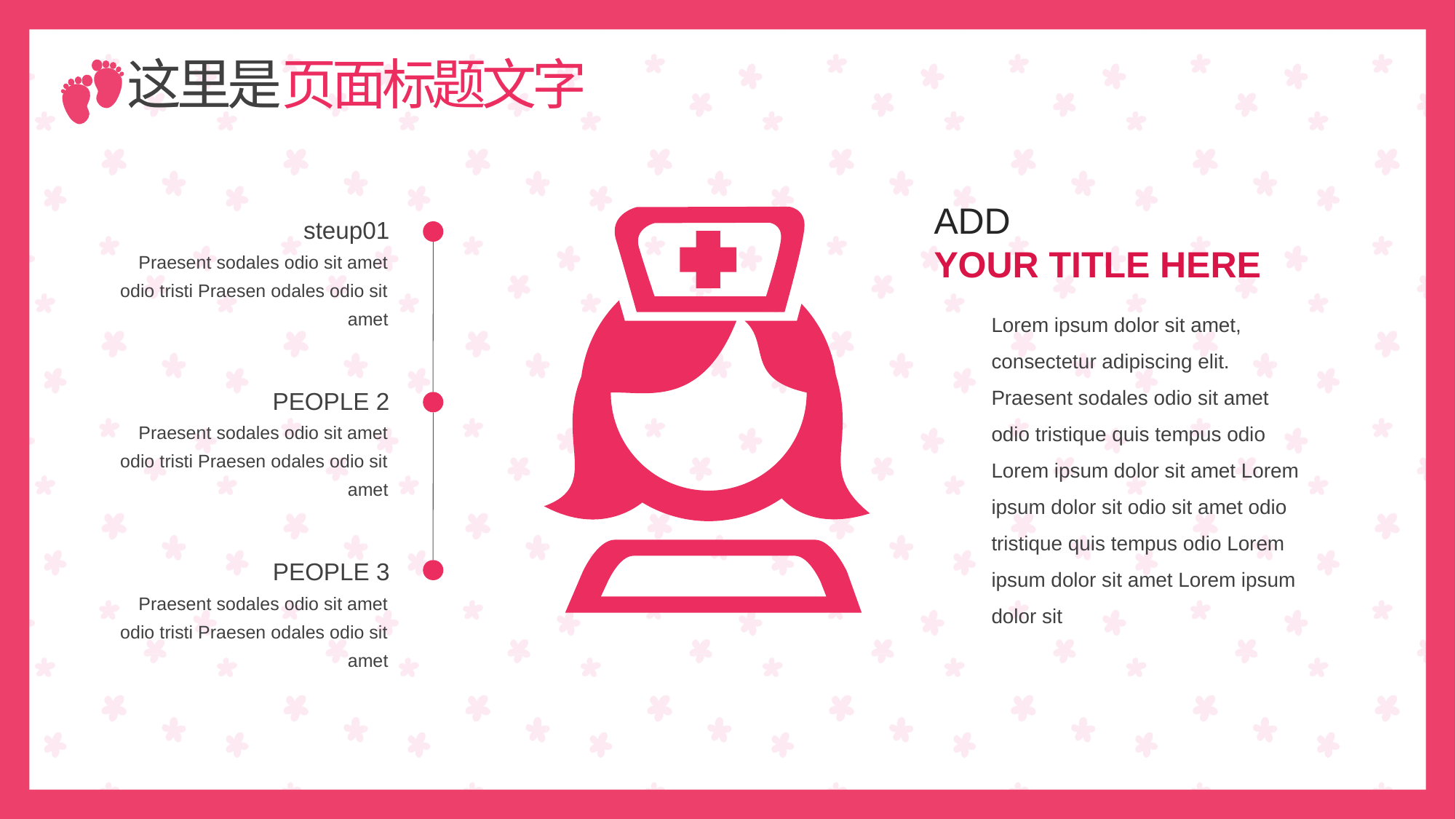

这里是页面标题文字
ADD
YOUR TITLE HERE

steup01

Praesent sodales odio sit amet odio tristi Praesen odales odio sit amet
PEOPLE 2

Praesent sodales odio sit amet odio tristi Praesen odales odio sit amet
PEOPLE 3

Praesent sodales odio sit amet odio tristi Praesen odales odio sit amet
Lorem ipsum dolor sit amet, consectetur adipiscing elit. Praesent sodales odio sit amet odio tristique quis tempus odio Lorem ipsum dolor sit amet Lorem ipsum dolor sit odio sit amet odio tristique quis tempus odio Lorem ipsum dolor sit amet Lorem ipsum dolor sit